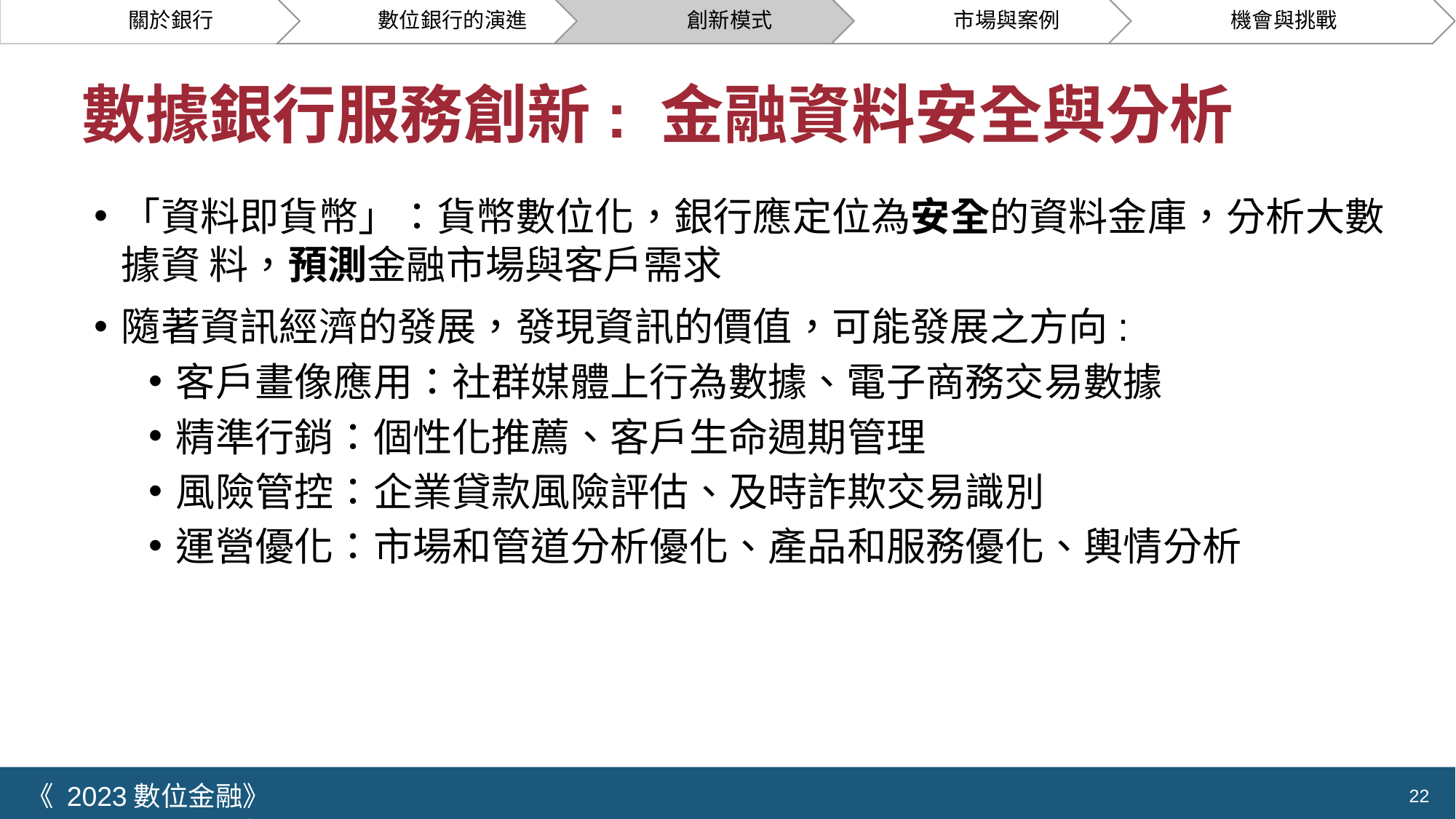

關於銀行

數位銀行的演進

創新模式

市場與案例

機會與挑戰
# 數據銀行服務創新: 金融資料安全與分析
「資料即貨幣」：貨幣數位化，銀行應定位為安全的資料金庫，分析大數據資 料，預測金融市場與客戶需求
隨著資訊經濟的發展，發現資訊的價值，可能發展之方向:
客戶畫像應用：社群媒體上行為數據、電子商務交易數據
精準行銷：個性化推薦、客戶生命週期管理
風險管控：企業貸款風險評估、及時詐欺交易識別
運營優化：市場和管道分析優化、產品和服務優化、輿情分析

《 2023數位金融》                                                                                                                                             	NYCU.IIM.IEBI Lab
22